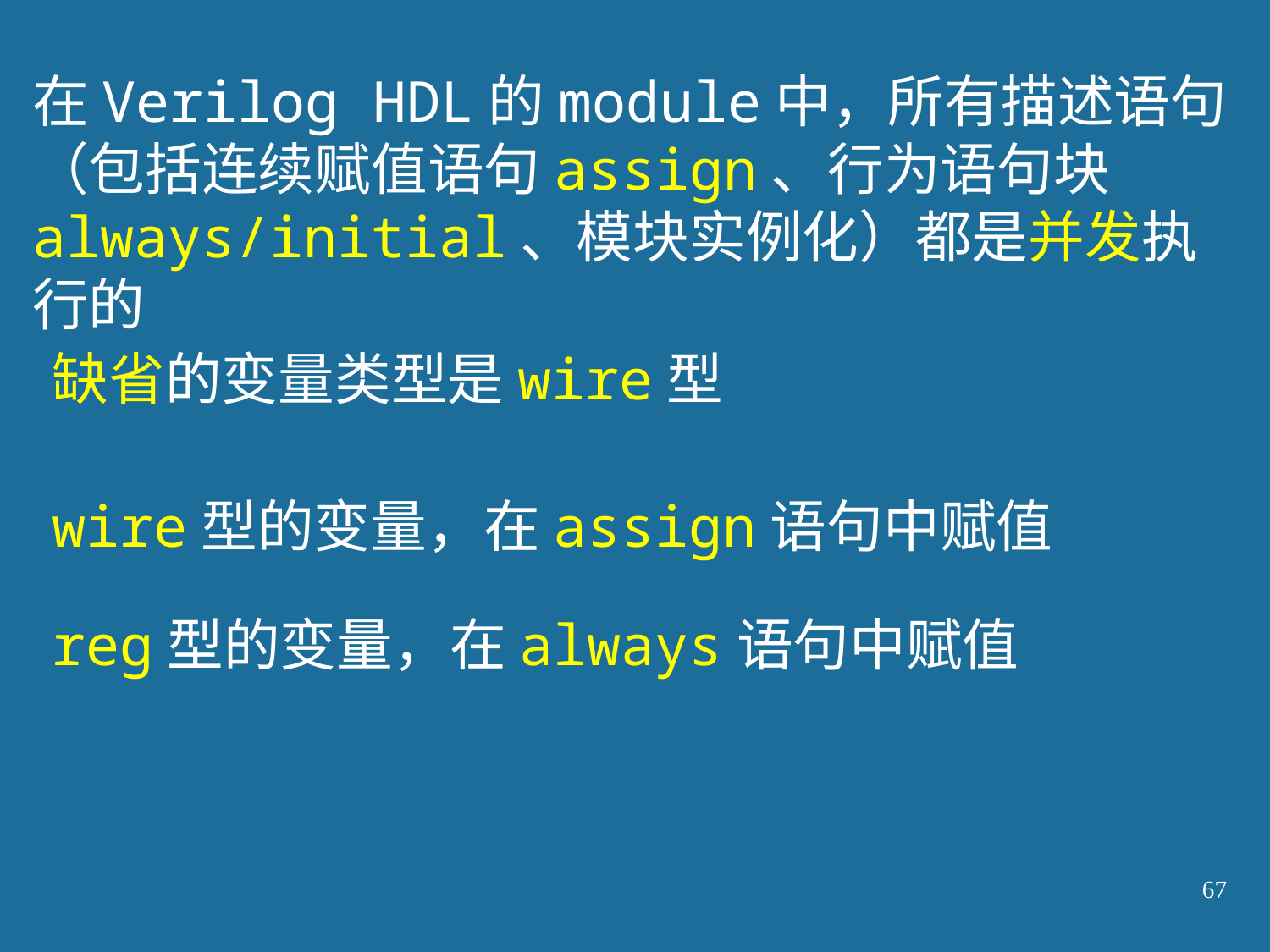

在Verilog HDL的module中，所有描述语句
（包括连续赋值语句assign、行为语句块always/initial、模块实例化）都是并发执行的
缺省的变量类型是wire型
wire型的变量，在assign语句中赋值
reg型的变量，在always语句中赋值
67